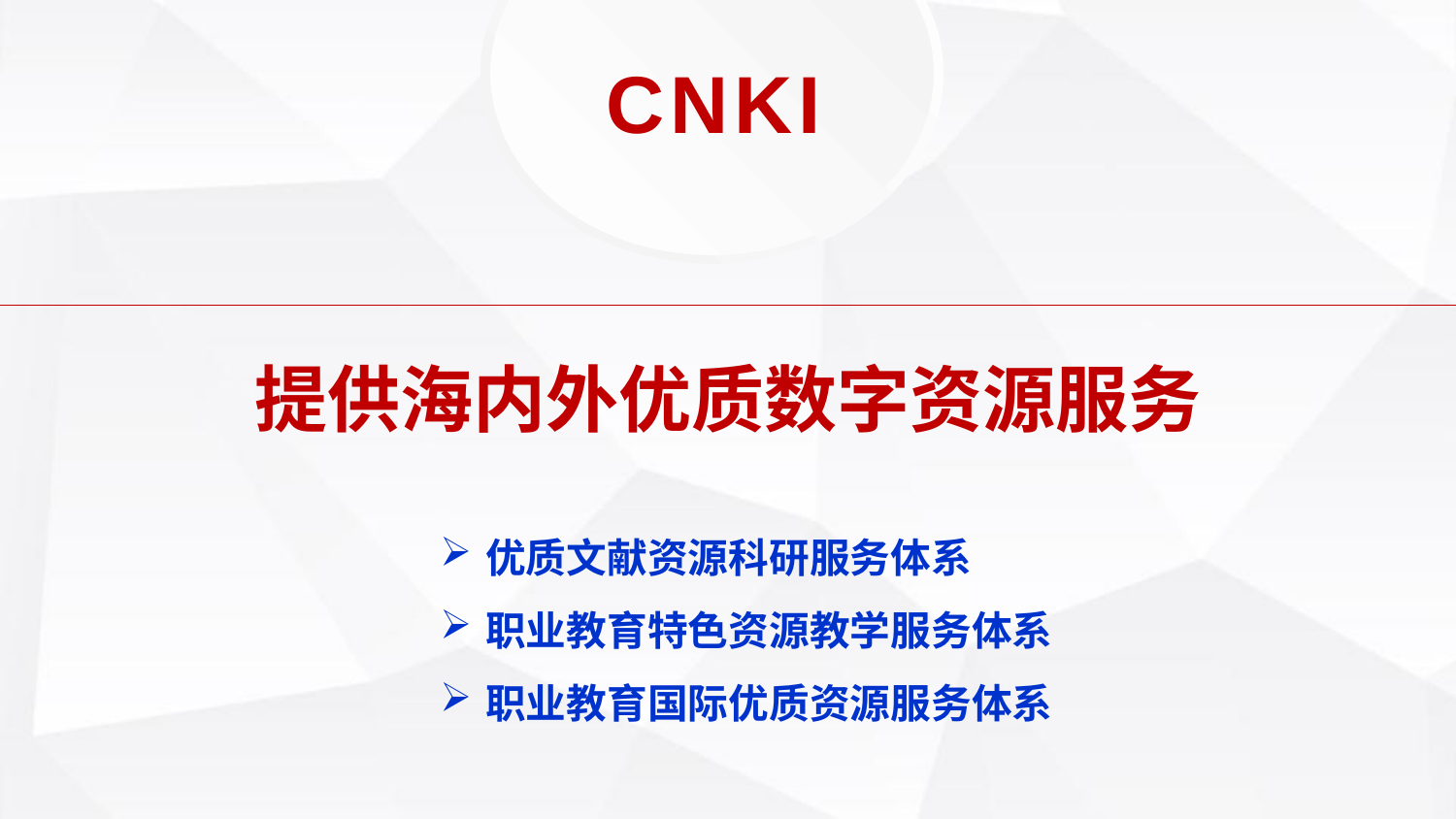

CNKI
提供海内外优质数字资源服务

优质文献资源科研服务体系
职业教育特色资源教学服务体系
职业教育国际优质资源服务体系